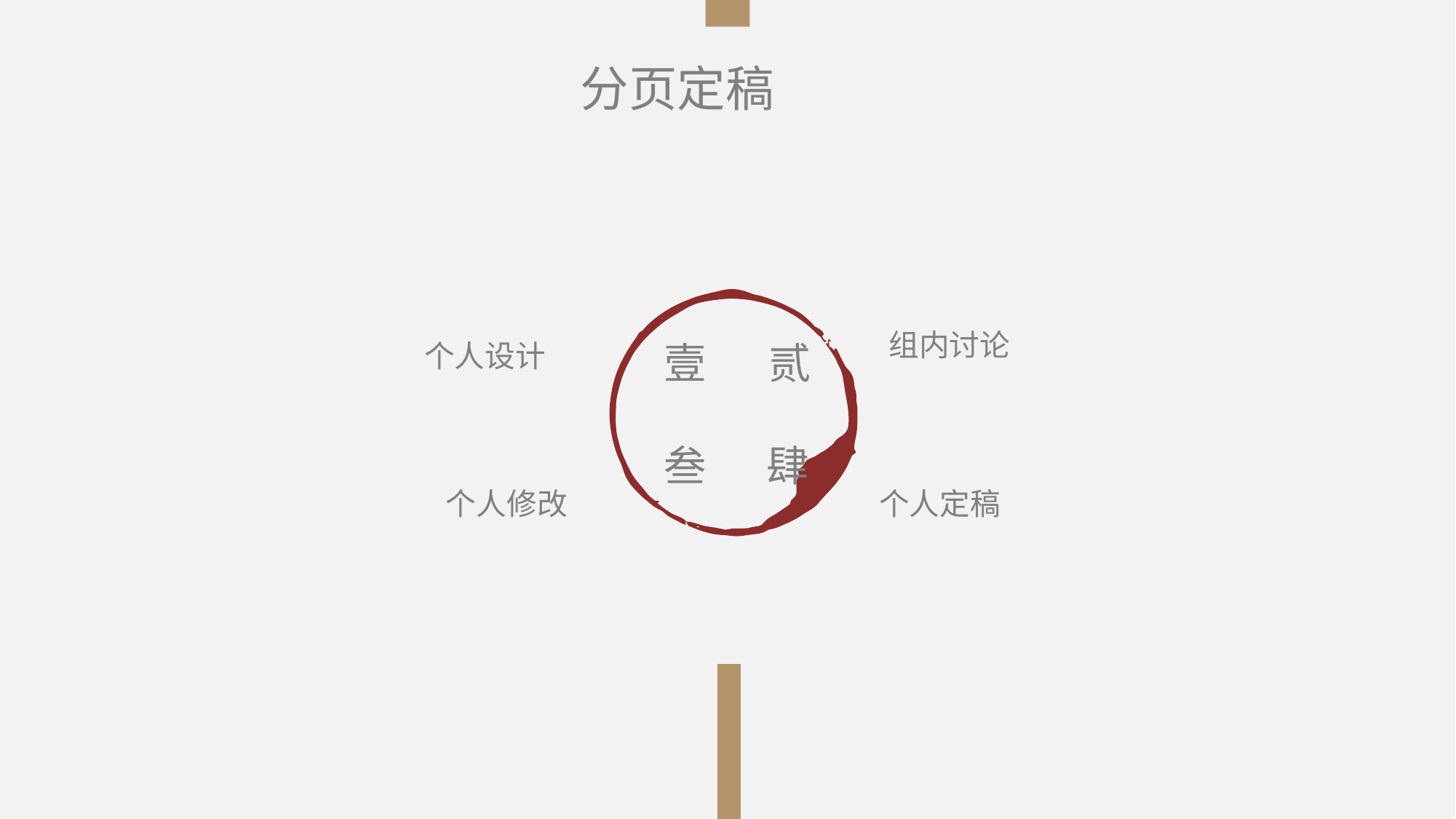

分页定稿

组内讨论
个人设计
壹
贰
叁
肆
个人修改
个人定稿